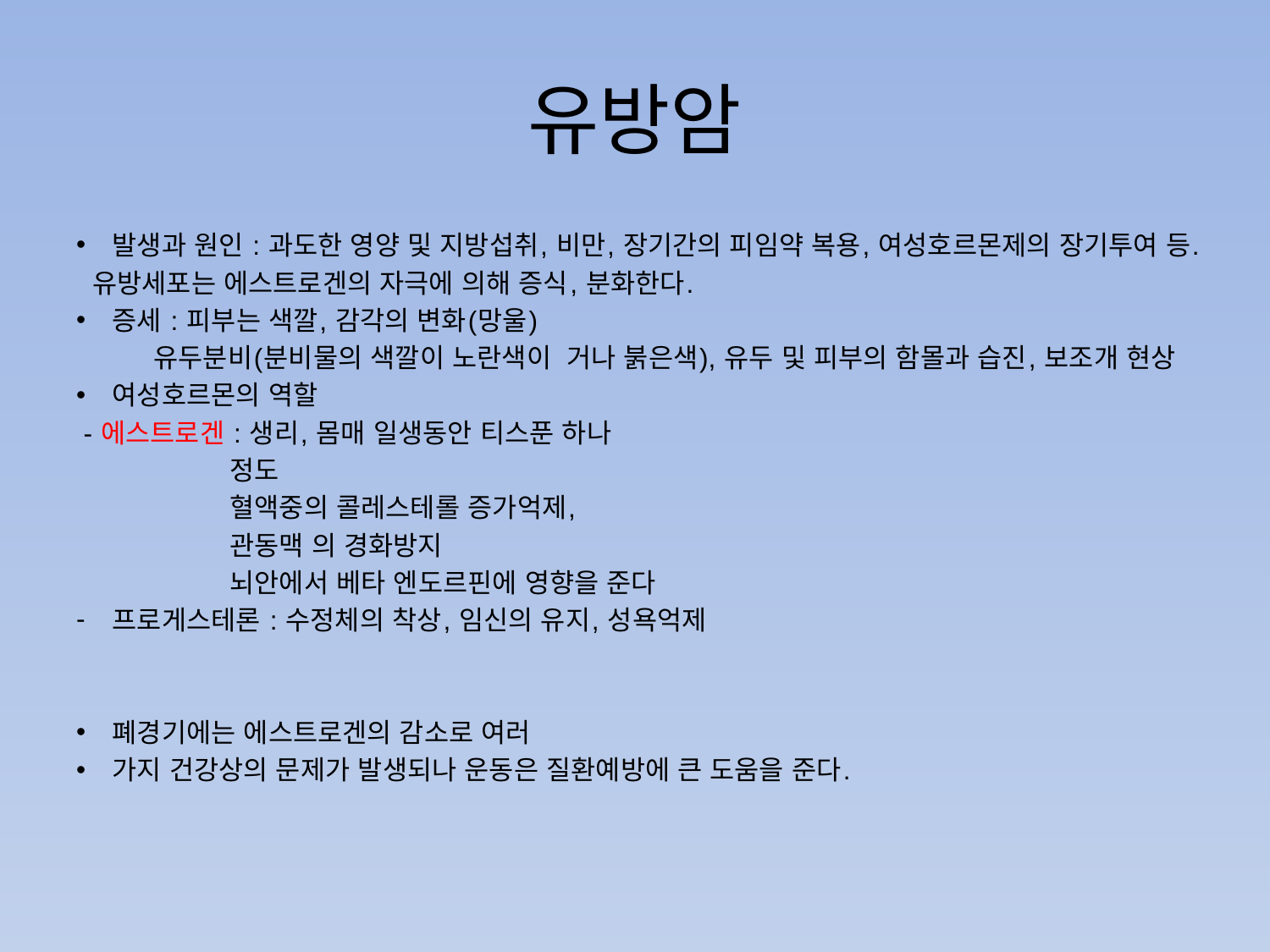

# 유방암
발생과 원인 : 과도한 영양 및 지방섭취, 비만, 장기간의 피임약 복용, 여성호르몬제의 장기투여 등.
  유방세포는 에스트로겐의 자극에 의해 증식, 분화한다.
증세 : 피부는 색깔, 감각의 변화(망울)
          유두분비(분비물의 색깔이 노란색이  거나 붉은색), 유두 및 피부의 함몰과 습진, 보조개 현상
여성호르몬의 역할
 - 에스트로겐 : 생리, 몸매 일생동안 티스푼 하나
                    정도
                    혈액중의 콜레스테롤 증가억제,
                    관동맥 의 경화방지
                    뇌안에서 베타 엔도르핀에 영향을 준다
프로게스테론 : 수정체의 착상, 임신의 유지, 성욕억제

폐경기에는 에스트로겐의 감소로 여러
가지 건강상의 문제가 발생되나 운동은 질환예방에 큰 도움을 준다.